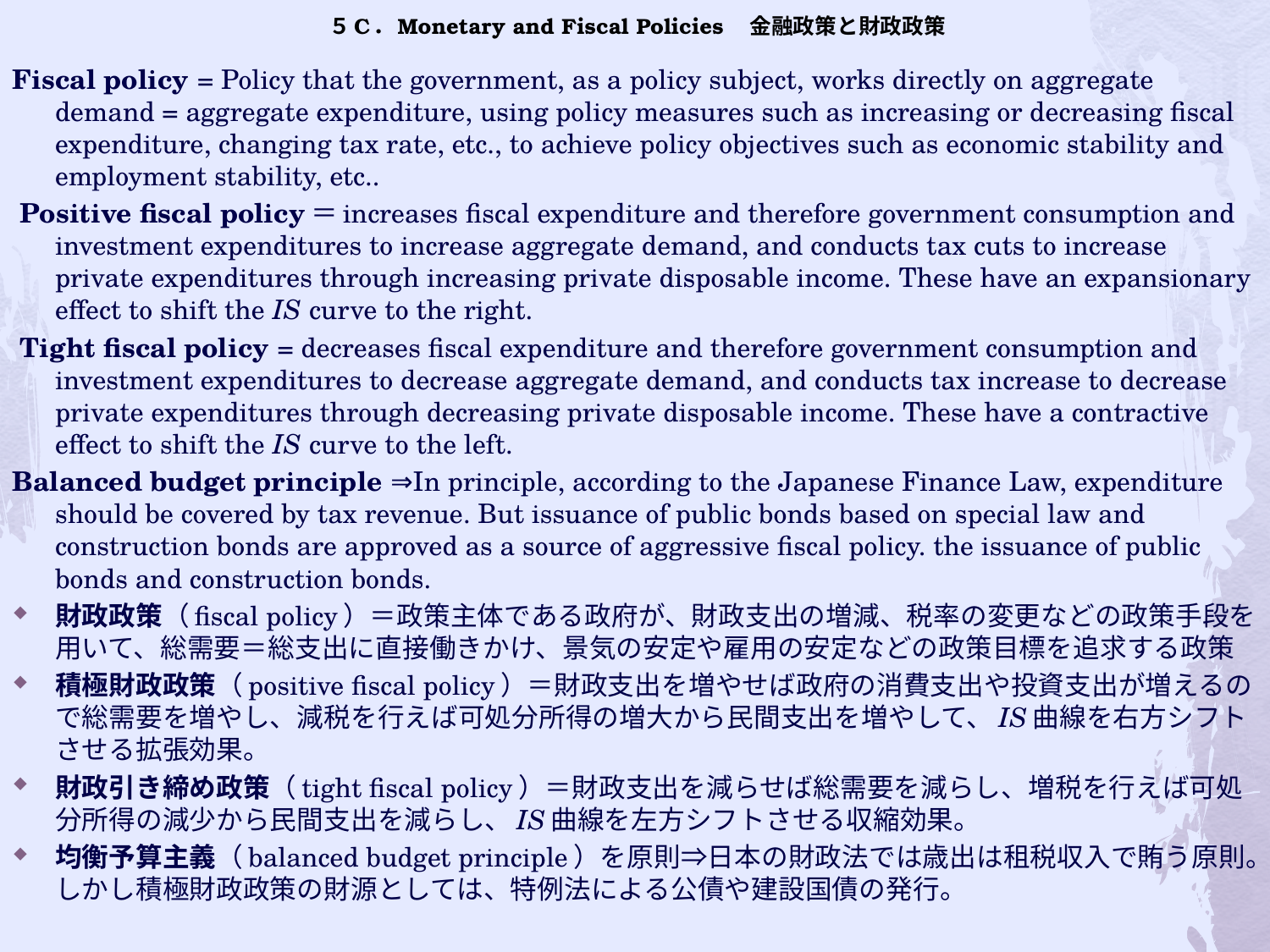

# ５C．Monetary and Fiscal Policies   金融政策と財政政策
Fiscal policy = Policy that the government, as a policy subject, works directly on aggregate demand = aggregate expenditure, using policy measures such as increasing or decreasing fiscal expenditure, changing tax rate, etc., to achieve policy objectives such as economic stability and employment stability, etc..
 Positive fiscal policy＝increases fiscal expenditure and therefore government consumption and investment expenditures to increase aggregate demand, and conducts tax cuts to increase private expenditures through increasing private disposable income. These have an expansionary effect to shift the IS curve to the right.
 Tight fiscal policy = decreases fiscal expenditure and therefore government consumption and investment expenditures to decrease aggregate demand, and conducts tax increase to decrease private expenditures through decreasing private disposable income. These have a contractive effect to shift the IS curve to the left.
Balanced budget principle ⇒In principle, according to the Japanese Finance Law, expenditure should be covered by tax revenue. But issuance of public bonds based on special law and construction bonds are approved as a source of aggressive fiscal policy. the issuance of public bonds and construction bonds.
財政政策（fiscal policy）＝政策主体である政府が、財政支出の増減、税率の変更などの政策手段を用いて、総需要＝総支出に直接働きかけ、景気の安定や雇用の安定などの政策目標を追求する政策
積極財政政策（positive fiscal policy）＝財政支出を増やせば政府の消費支出や投資支出が増えるので総需要を増やし、減税を行えば可処分所得の増大から民間支出を増やして、IS曲線を右方シフトさせる拡張効果。
財政引き締め政策（tight fiscal policy）＝財政支出を減らせば総需要を減らし、増税を行えば可処分所得の減少から民間支出を減らし、IS曲線を左方シフトさせる収縮効果。
均衡予算主義（balanced budget principle）を原則⇒日本の財政法では歳出は租税収入で賄う原則。しかし積極財政政策の財源としては、特例法による公債や建設国債の発行。